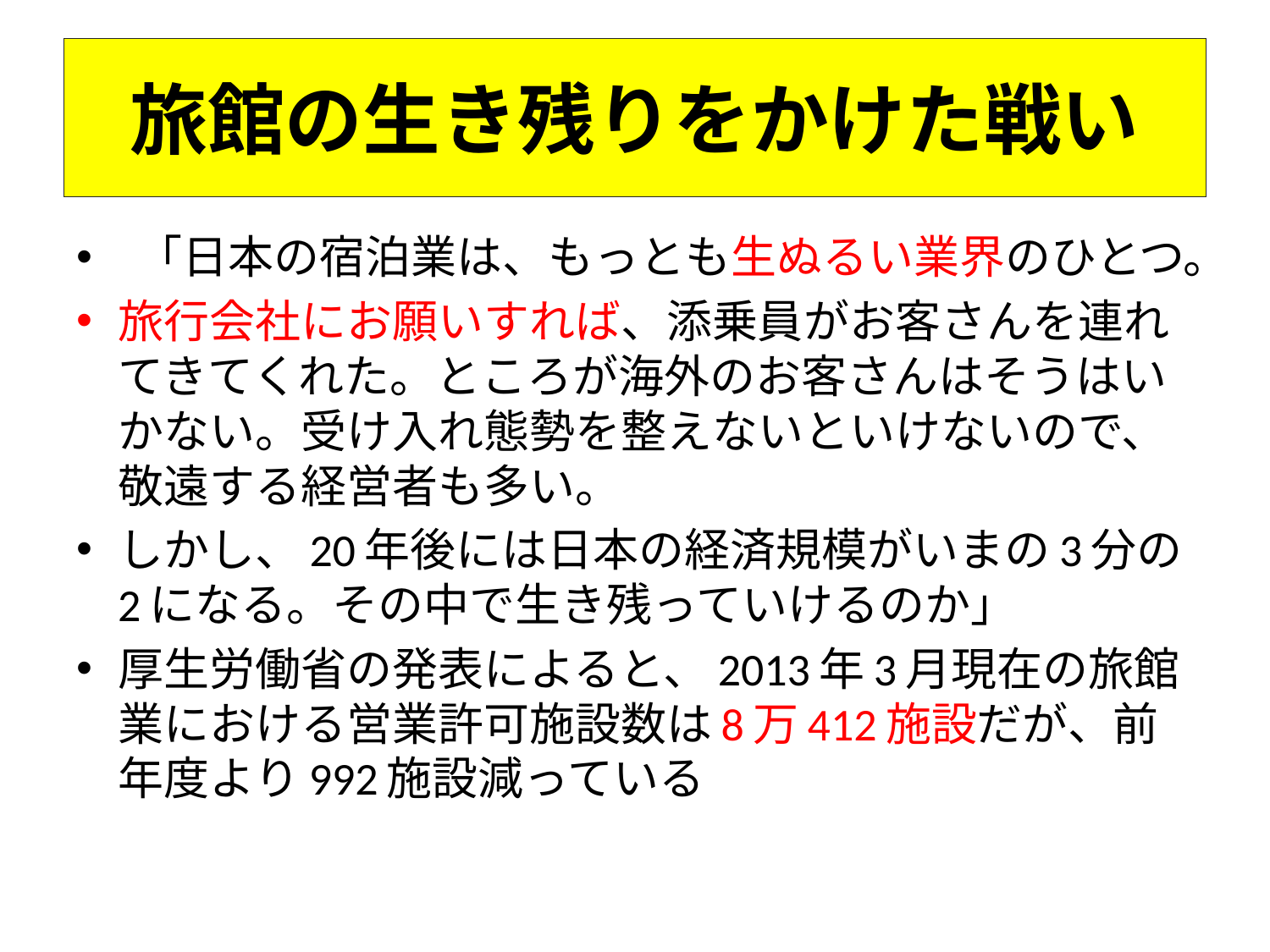

# 旅館の生き残りをかけた戦い
 「日本の宿泊業は、もっとも生ぬるい業界のひとつ。
旅行会社にお願いすれば、添乗員がお客さんを連れてきてくれた。ところが海外のお客さんはそうはいかない。受け入れ態勢を整えないといけないので、敬遠する経営者も多い。
しかし、20年後には日本の経済規模がいまの3分の2になる。その中で生き残っていけるのか」
厚生労働省の発表によると、2013年3月現在の旅館業における営業許可施設数は8万412施設だが、前年度より992施設減っている